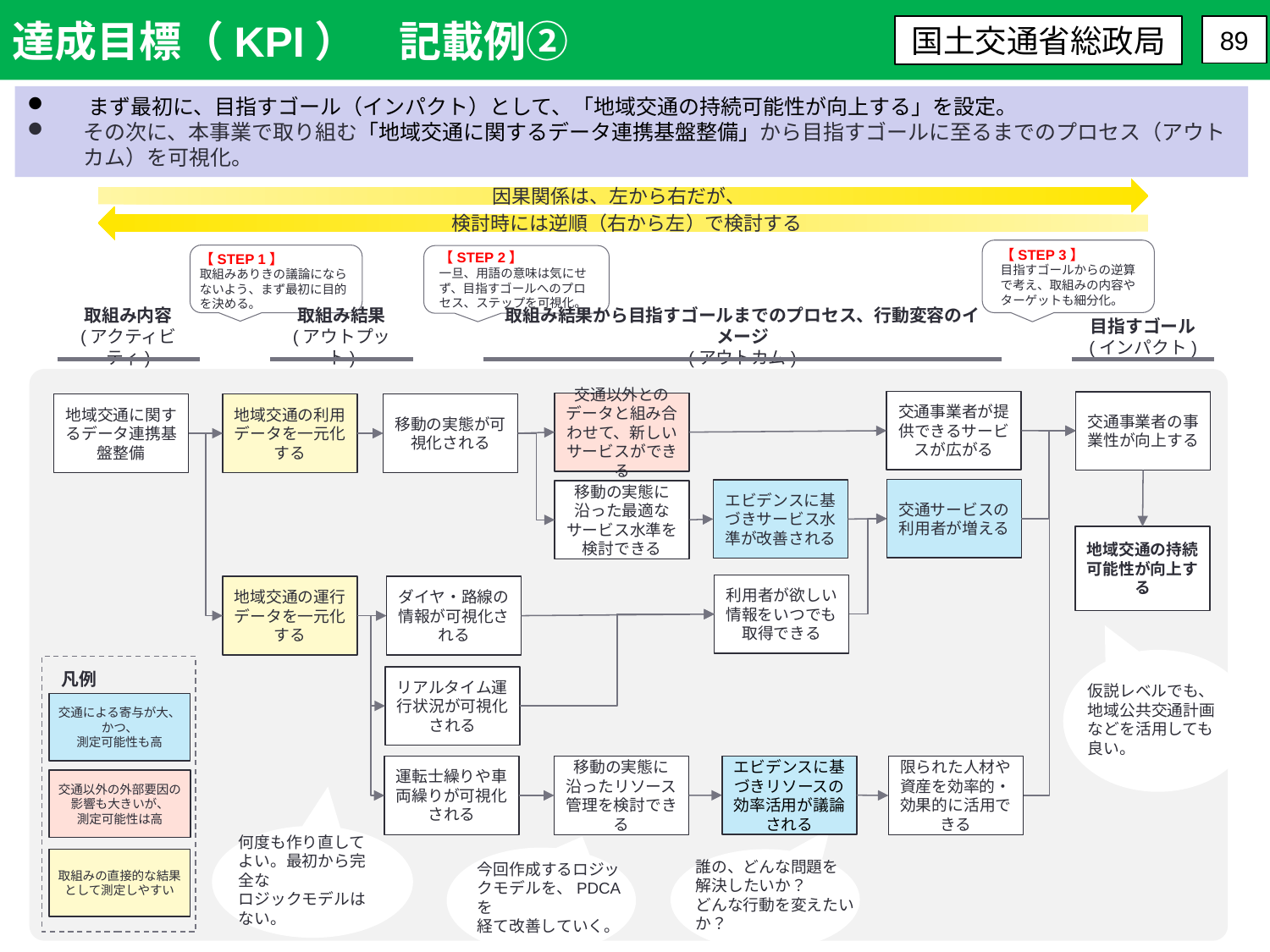

達成目標（KPI）　記載例②
国土交通省総政局
89
　まず最初に、目指すゴール（インパクト）として、「地域交通の持続可能性が向上する」を設定。
その次に、本事業で取り組む「地域交通に関するデータ連携基盤整備」から目指すゴールに至るまでのプロセス（アウトカム）を可視化。
因果関係は、左から右だが、
検討時には逆順（右から左）で検討する

【STEP 3】
目指すゴールからの逆算で考え、取組みの内容やターゲットも細分化。

【STEP 1】
取組みありきの議論にならないよう、まず最初に目的を決める。

【STEP 2】
一旦、用語の意味は気にせず、目指すゴールへのプロセス、ステップを可視化。
取組み内容
(アクティビティ)
取組み結果
(アウトプット)
取組み結果から目指すゴールまでのプロセス、行動変容のイメージ
(アウトカム)
目指すゴール
(インパクト)

交通事業者が提供できるサービスが広がる
交通事業者の事業性が向上する
交通以外とのデータと組み合わせて、新しいサービスができる
地域交通に関するデータ連携基盤整備
地域交通の利用データを一元化する
移動の実態が可視化される
交通サービスの利用者が増える
エビデンスに基づきサービス水準が改善される
移動の実態に沿った最適なサービス水準を検討できる
地域交通の持続可能性が向上する
利用者が欲しい情報をいつでも取得できる
ダイヤ・路線の情報が可視化される
地域交通の運行データを一元化する
仮説レベルでも、
地域公共交通計画などを活用しても良い。

凡例
交通による寄与が大、
かつ、
測定可能性も高
交通以外の外部要因の影響も大きいが、
測定可能性は高
取組みの直接的な結果として測定しやすい
リアルタイム運行状況が可視化される
エビデンスに基づきリソースの効率活用が議論される
運転士繰りや車両繰りが可視化される
移動の実態に沿ったリソース管理を検討できる
限られた人材や資産を効率的・効果的に活用できる

何度も作り直してよい。最初から完全な
ロジックモデルはない。

今回作成するロジックモデルを、PDCAを
経て改善していく。

誰の、どんな問題を
解決したいか？
どんな行動を変えたいか？